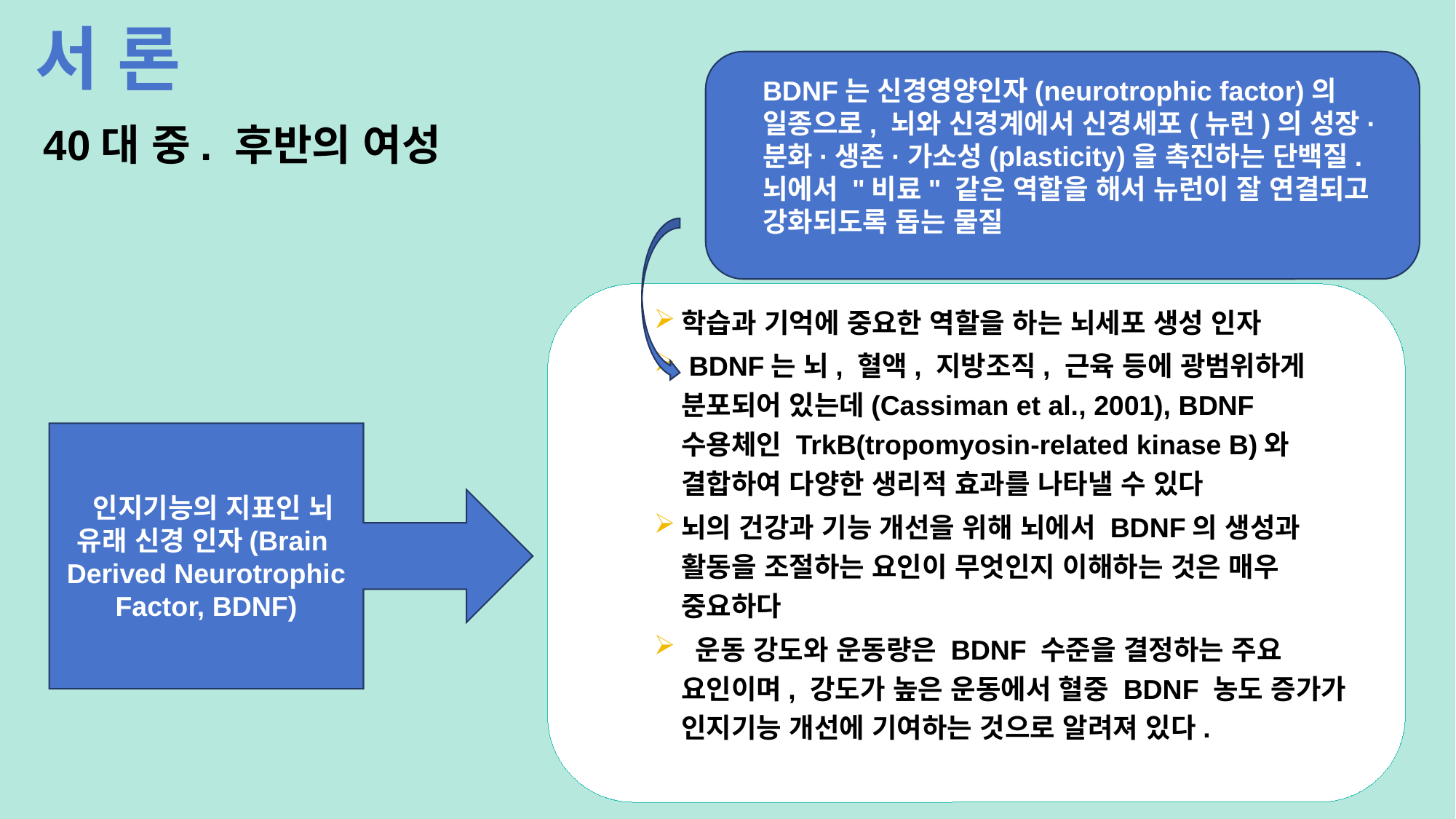

서 론

BDNF는 신경영양인자(neurotrophic factor)의 일종으로, 뇌와 신경계에서 신경세포(뉴런)의 성장·분화·생존·가소성(plasticity)을 촉진하는 단백질.
뇌에서 "비료" 같은 역할을 해서 뉴런이 잘 연결되고 강화되도록 돕는 물질
40대 중. 후반의 여성

학습과 기억에 중요한 역할을 하는 뇌세포 생성 인자
 BDNF는 뇌, 혈액, 지방조직, 근육 등에 광범위하게 분포되어 있는데(Cassiman et al., 2001), BDNF 수용체인 TrkB(tropomyosin-related kinase B)와 결합하여 다양한 생리적 효과를 나타낼 수 있다
뇌의 건강과 기능 개선을 위해 뇌에서 BDNF의 생성과 활동을 조절하는 요인이 무엇인지 이해하는 것은 매우 중요하다
 운동 강도와 운동량은 BDNF 수준을 결정하는 주요 요인이며, 강도가 높은 운동에서 혈중 BDNF 농도 증가가 인지기능 개선에 기여하는 것으로 알려져 있다.

 인지기능의 지표인 뇌 유래 신경 인자(Brain
Derived Neurotrophic Factor, BDNF)